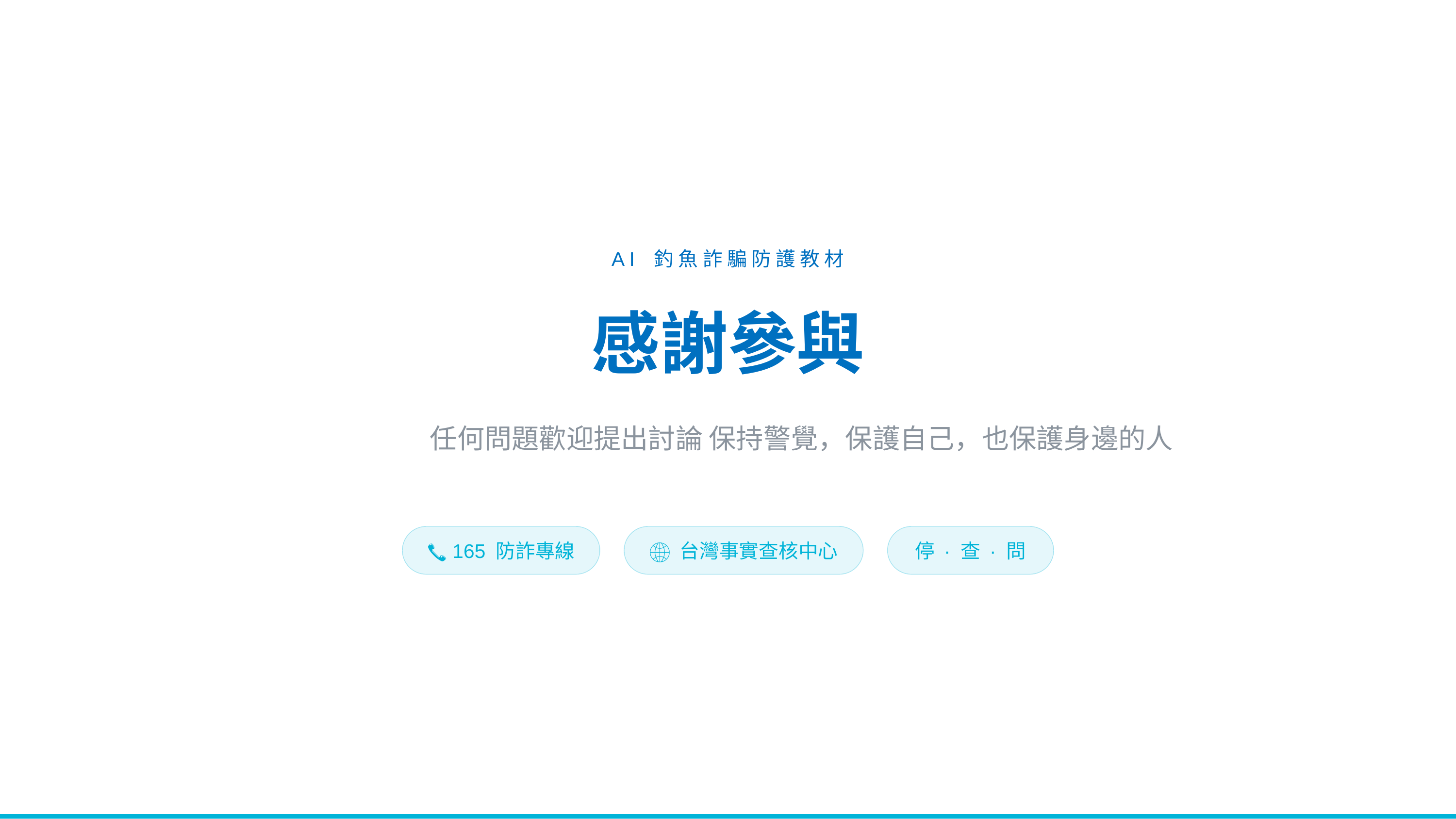

AI 釣魚詐騙防護教材
感謝參與
任何問題歡迎提出討論 保持警覺，保護自己，也保護身邊的人

📞 165 防詐專線
🌐 台灣事實查核中心
停 · 查 · 問